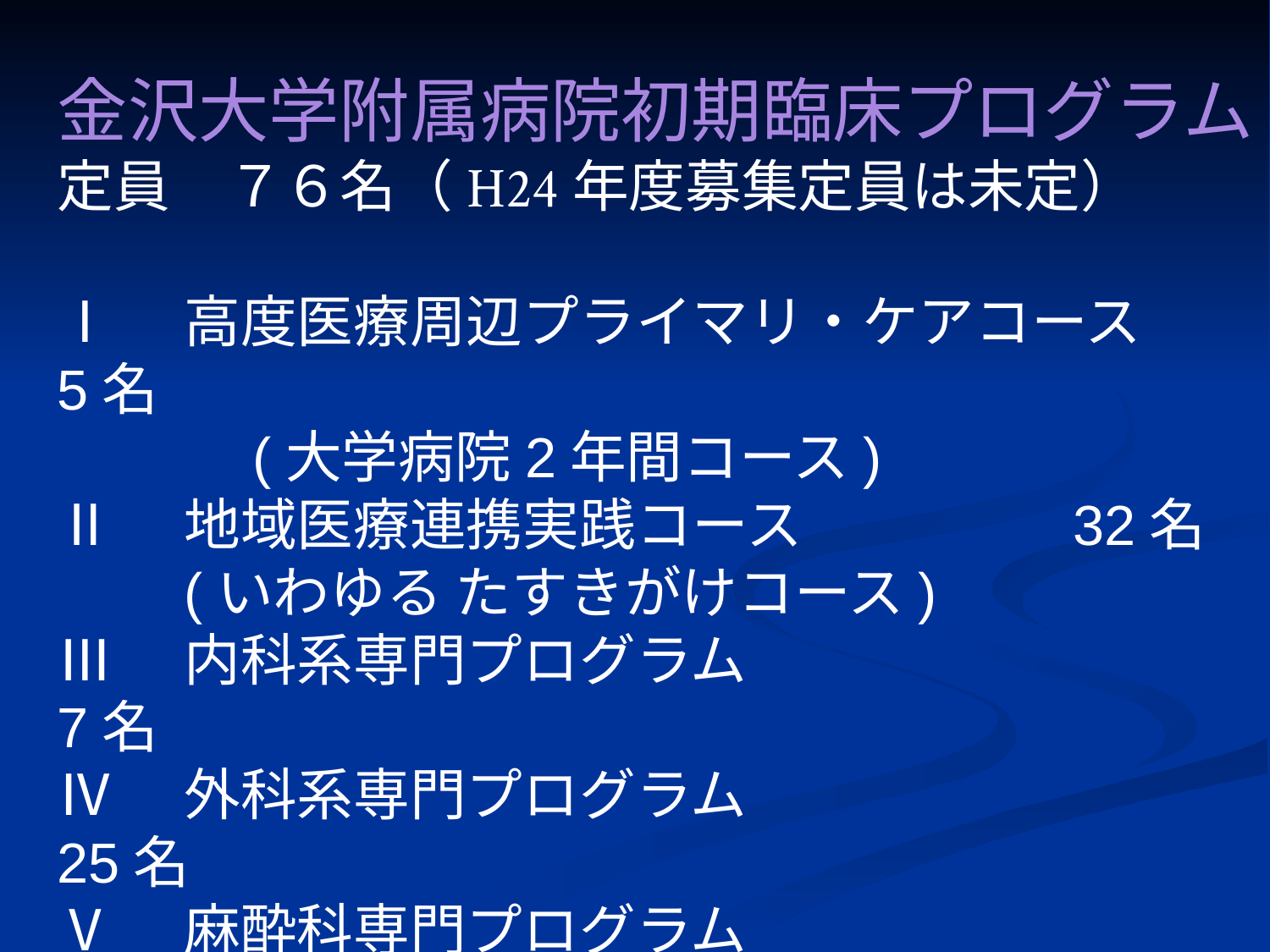

金沢大学附属病院初期臨床プログラム
定員　７６名（H24年度募集定員は未定）

Ⅰ　高度医療周辺プライマリ・ケアコース	 5名
　　　 (大学病院2年間コース)
Ⅱ　地域医療連携実践コース			32名
	(いわゆる たすきがけコース)
Ⅲ　内科系専門プログラム				 7名
Ⅳ　外科系専門プログラム				25名
Ⅴ　麻酔科専門プログラム				 3名
Ⅵ　特別プログラム・小児科コース		 2名
Ⅶ　特別プログラム・産婦人科コース		 2名